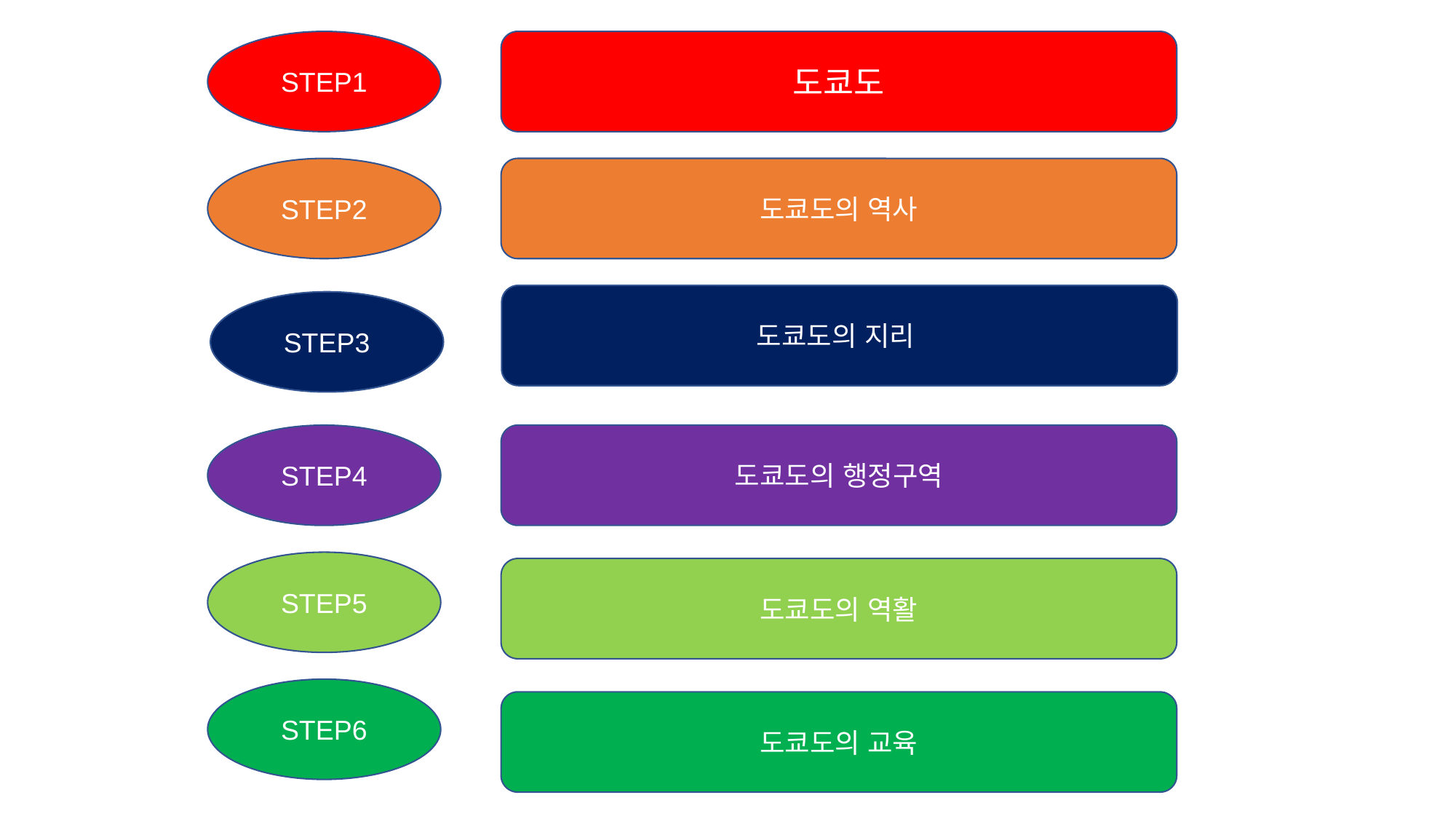

STEP1
도쿄도
STEP2
도쿄도의 역사
도쿄도의 지리
STEP3
STEP4
도쿄도의 행정구역
STEP5
도쿄도의 역활
STEP6
도쿄도의 교육